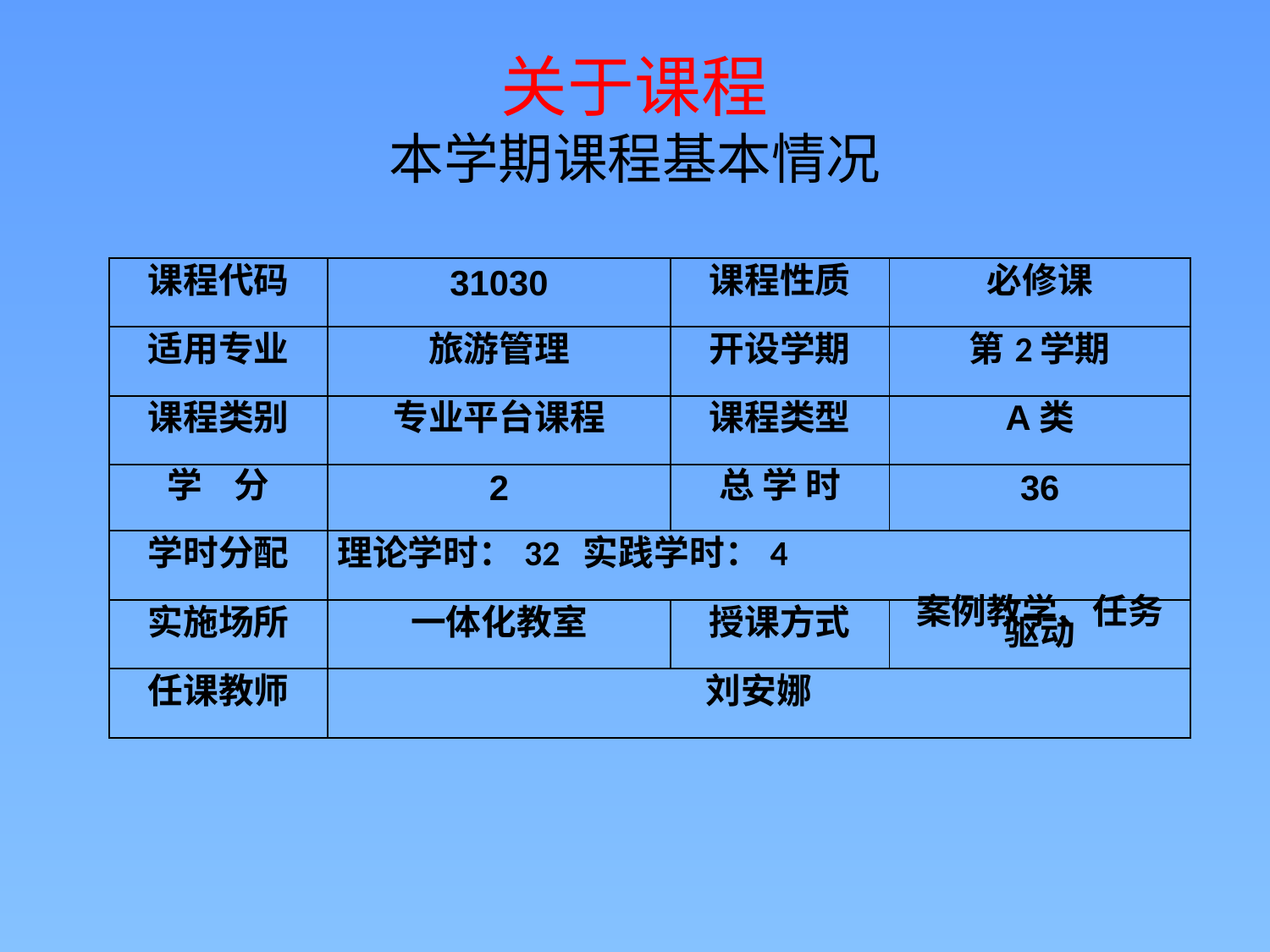

# 关于课程 本学期课程基本情况
| 课程代码 | 31030 | 课程性质 | 必修课 |
| --- | --- | --- | --- |
| 适用专业 | 旅游管理 | 开设学期 | 第2学期 |
| 课程类别 | 专业平台课程 | 课程类型 | A类 |
| 学 分 | 2 | 总 学 时 | 36 |
| 学时分配 | 理论学时：32 实践学时：4 |  |  |
| 实施场所 | 一体化教室 | 授课方式 | 案例教学、任务驱动 |
| 任课教师 | 刘安娜 |  |  |